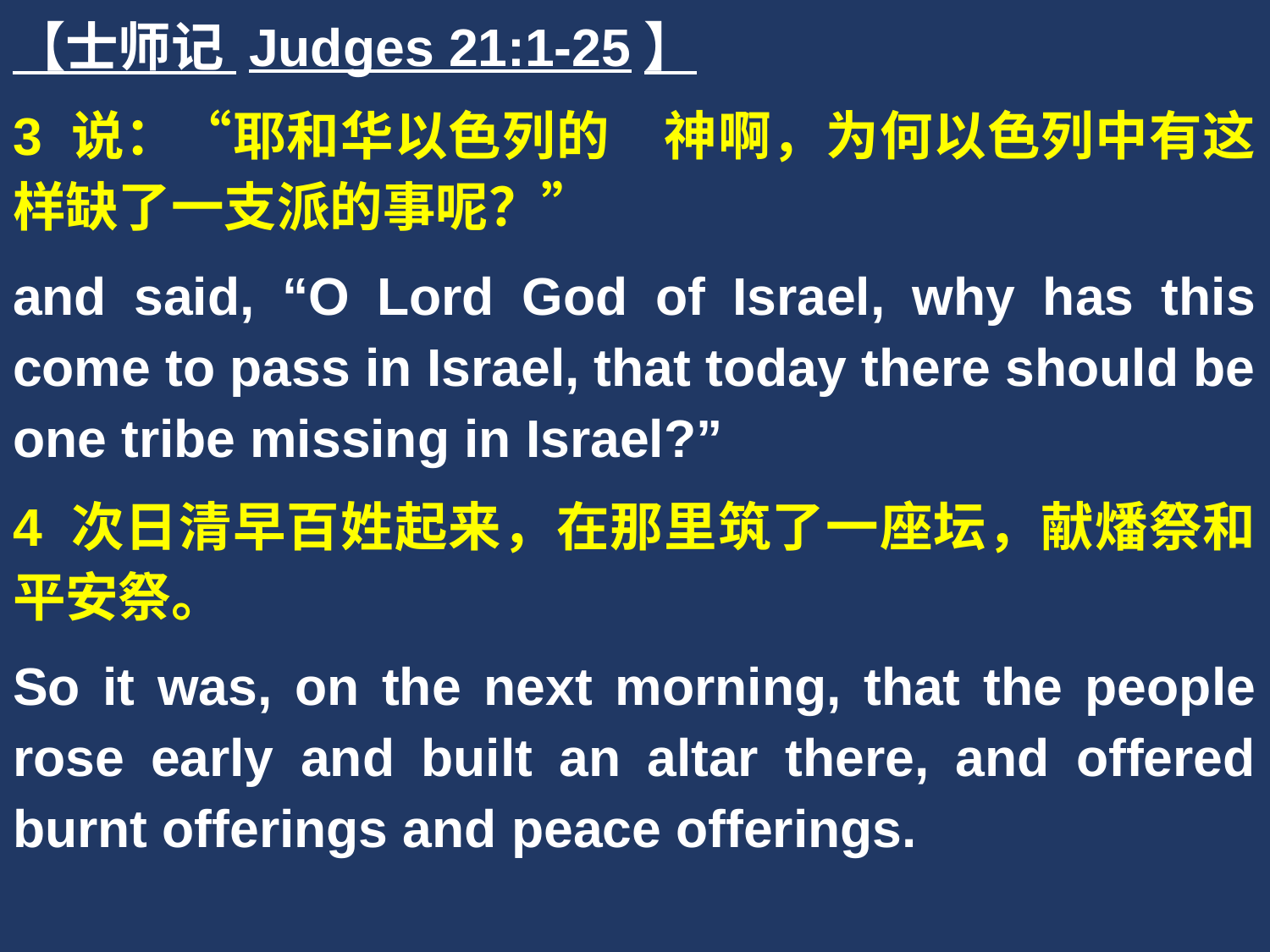

【士师记 Judges 21:1-25】
3 说：“耶和华以色列的　神啊，为何以色列中有这样缺了一支派的事呢？”
and said, “O Lord God of Israel, why has this come to pass in Israel, that today there should be one tribe missing in Israel?”
4 次日清早百姓起来，在那里筑了一座坛，献燔祭和平安祭。
So it was, on the next morning, that the people rose early and built an altar there, and offered burnt offerings and peace offerings.